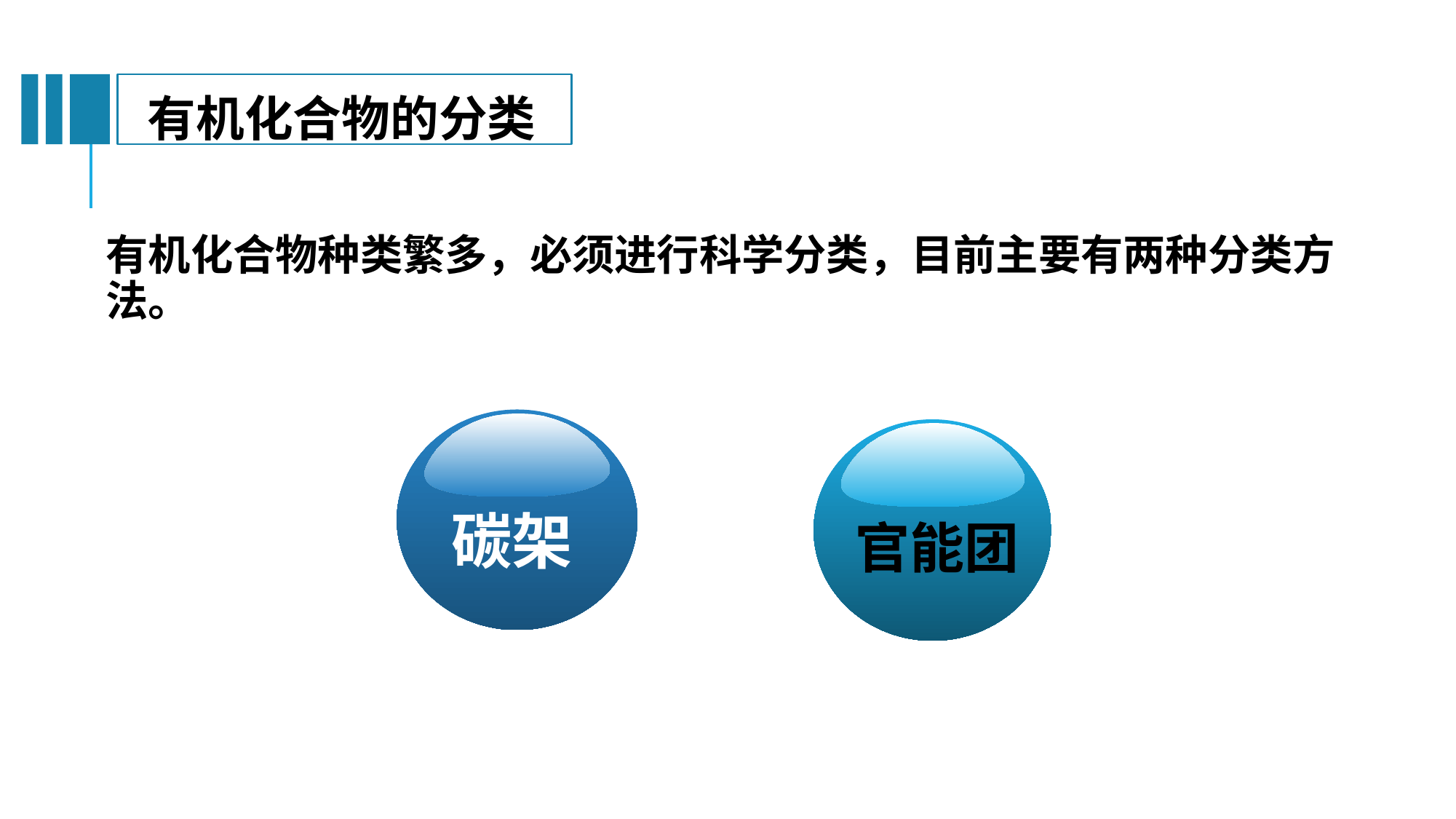

有机化合物的分类

有机化合物种类繁多，必须进行科学分类，目前主要有两种分类方法。

碳架

官能团